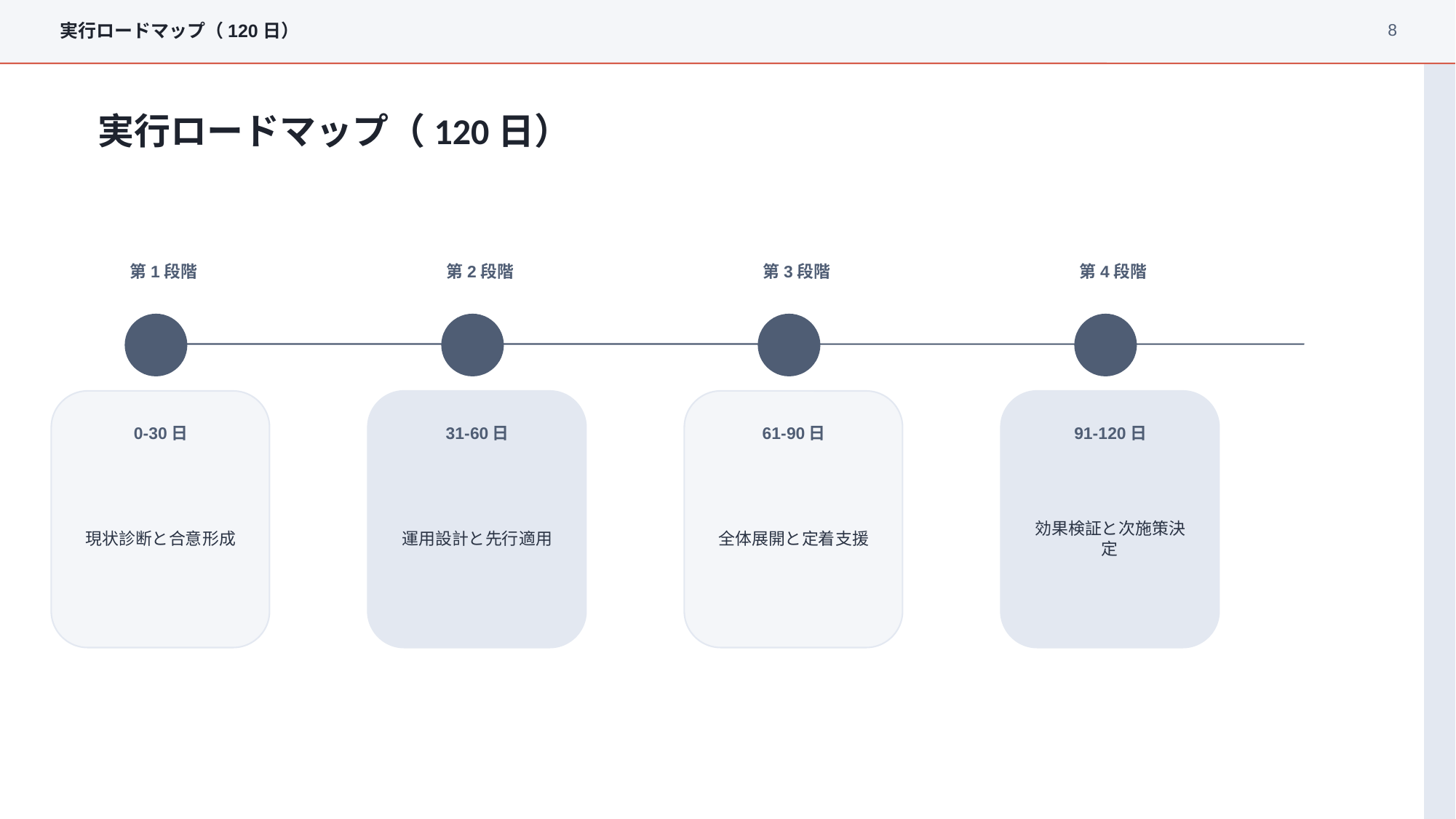

8
実行ロードマップ（120日）

実行ロードマップ（120日）
第1段階
第2段階
第3段階
第4段階

0-30日
31-60日
61-90日
91-120日
現状診断と合意形成
運用設計と先行適用
全体展開と定着支援
効果検証と次施策決定